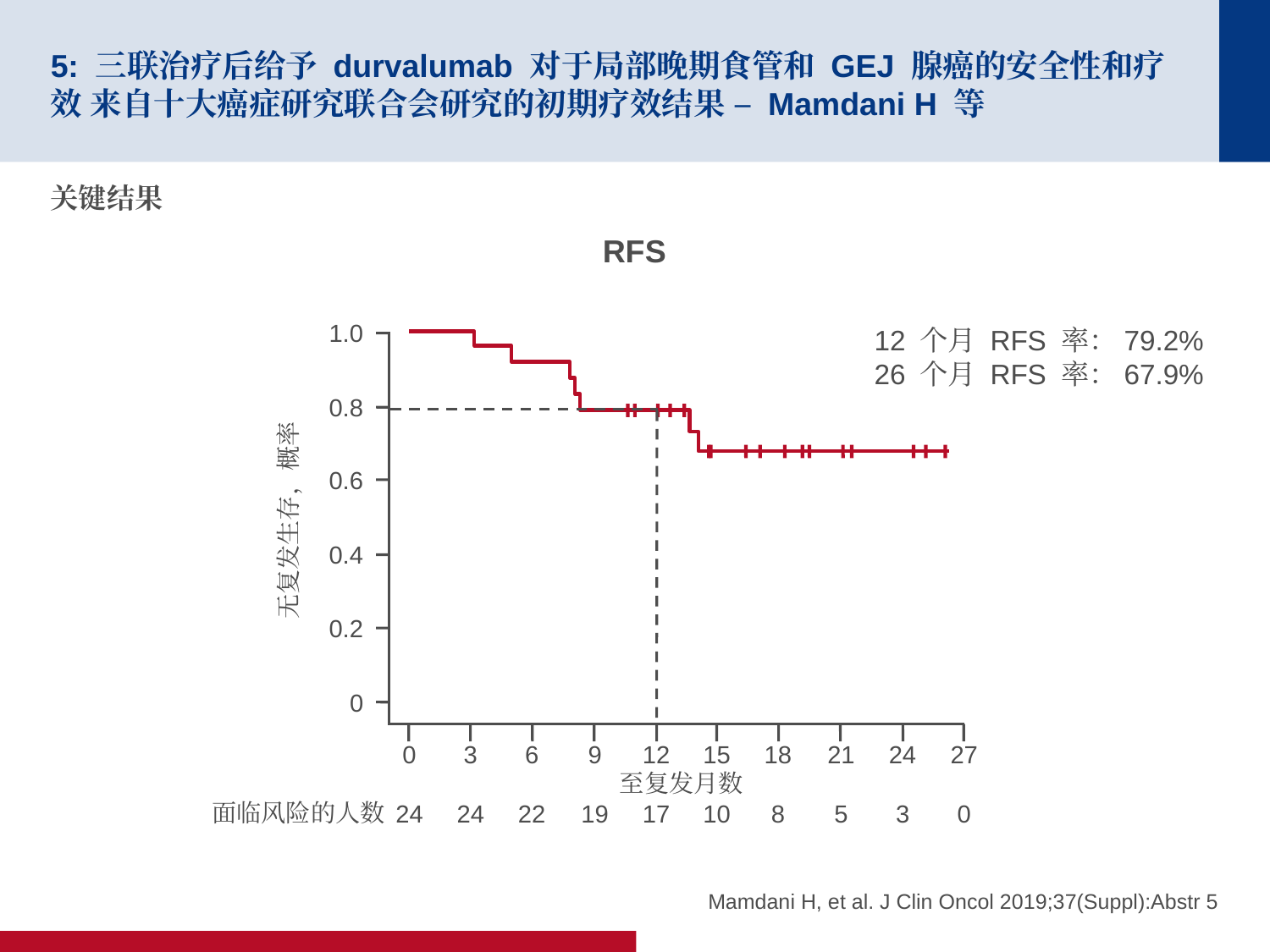

# 5: 三联治疗后给予 durvalumab 对于局部晚期食管和 GEJ 腺癌的安全性和疗效 来自十大癌症研究联合会研究的初期疗效结果 – Mamdani H 等
关键结果

RFS
1.0
12 个月 RFS 率：79.2%
26 个月 RFS 率：67.9%

0.8

0.6

无复发生存，概率
0.4

0.2

0

3

24
6

22
9

19
12

17

15

10
18

8
21

5
24

3

0

24
27

0
至复发月数
面临风险的人数
Mamdani H, et al. J Clin Oncol 2019;37(Suppl):Abstr 5